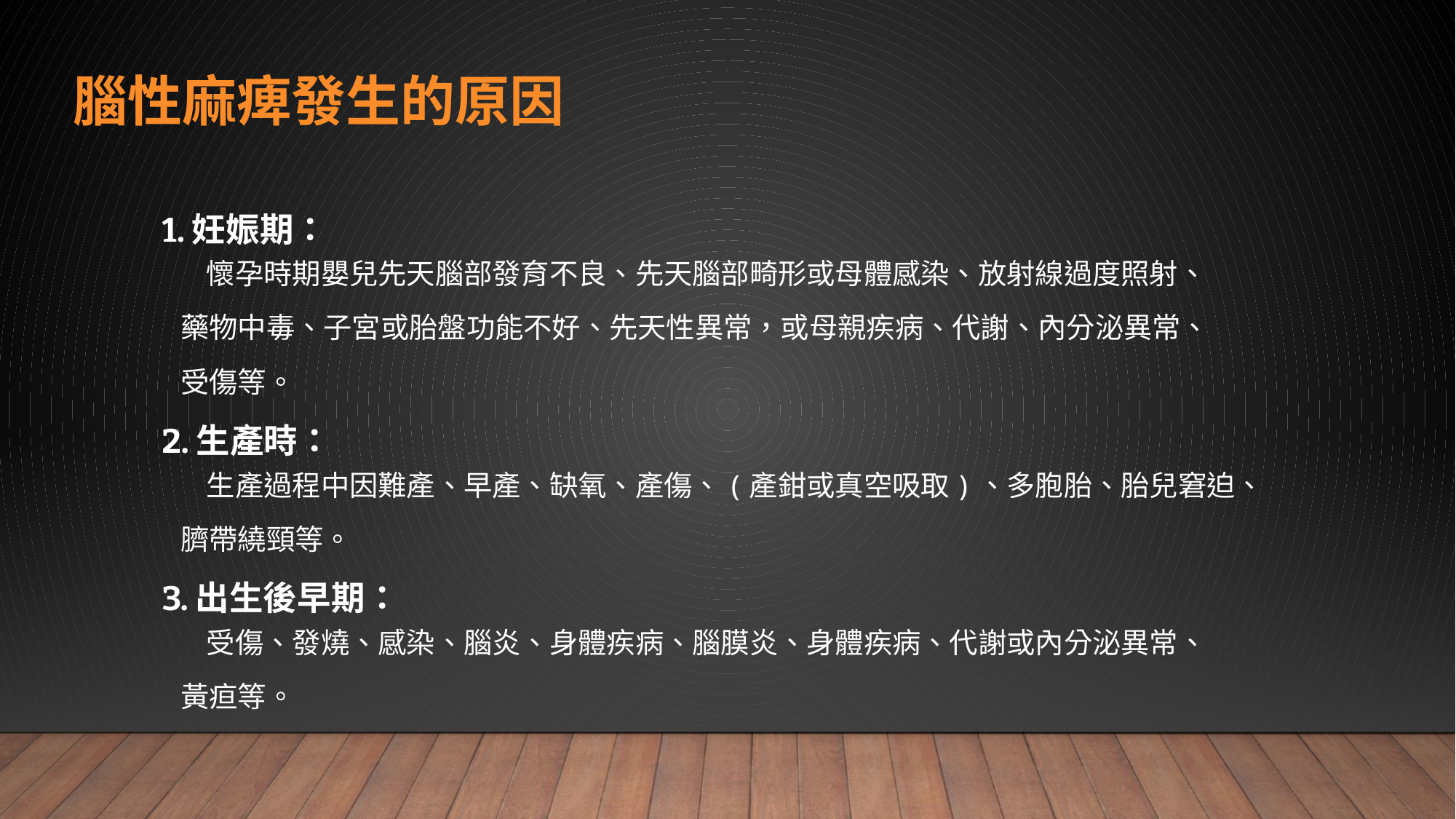

# 腦性麻痺發生的原因
1.妊娠期：
       懷孕時期嬰兒先天腦部發育不良、先天腦部畸形或母體感染、放射線過度照射、
  藥物中毒、子宮或胎盤功能不好、先天性異常，或母親疾病、代謝、內分泌異常、
  受傷等。
2.生產時：
       生產過程中因難產、早產、缺氧、產傷、(產鉗或真空吸取)、多胞胎、胎兒窘迫、
  臍帶繞頸等。
3.出生後早期：
       受傷、發燒、感染、腦炎、身體疾病、腦膜炎、身體疾病、代謝或內分泌異常、
  黃疸等。